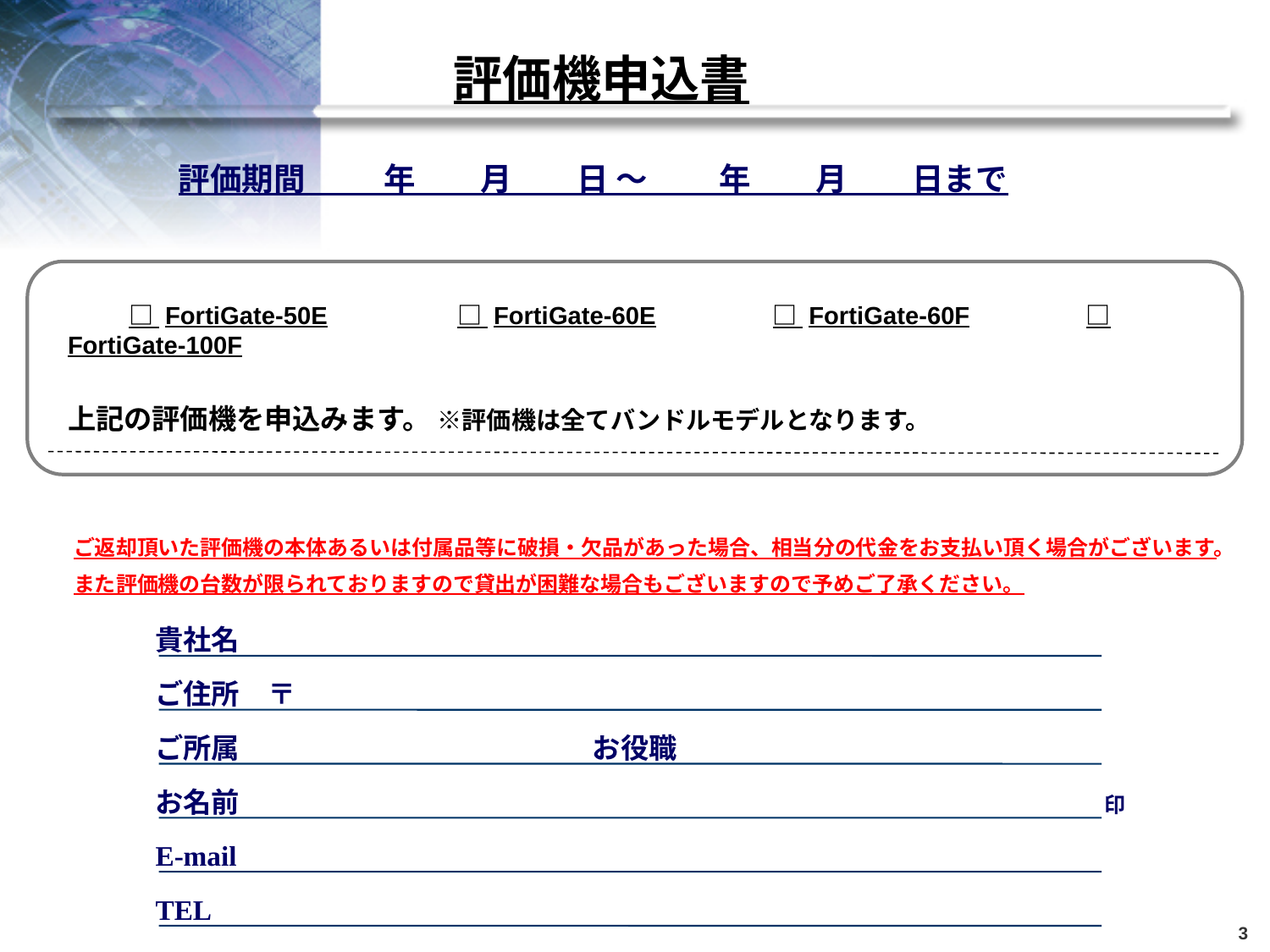

評価機申込書
評価期間           年         月         日 ～          年         月         日まで

 　　□ FortiGate-50E　　　　　□ FortiGate-60E　　　 　 □ FortiGate-60F　　　 　 □ FortiGate-100F

上記の評価機を申込みます。 ※評価機は全てバンドルモデルとなります。

ご返却頂いた評価機の本体あるいは付属品等に破損・欠品があった場合、相当分の代金をお支払い頂く場合がございます。
また評価機の台数が限られておりますので貸出が困難な場合もございますので予めご了承ください。
貴社名
ご住所　〒
ご所属			　　お役職
お名前				   　　　　　　　　　　　　　　　印
E-mail
TEL

3